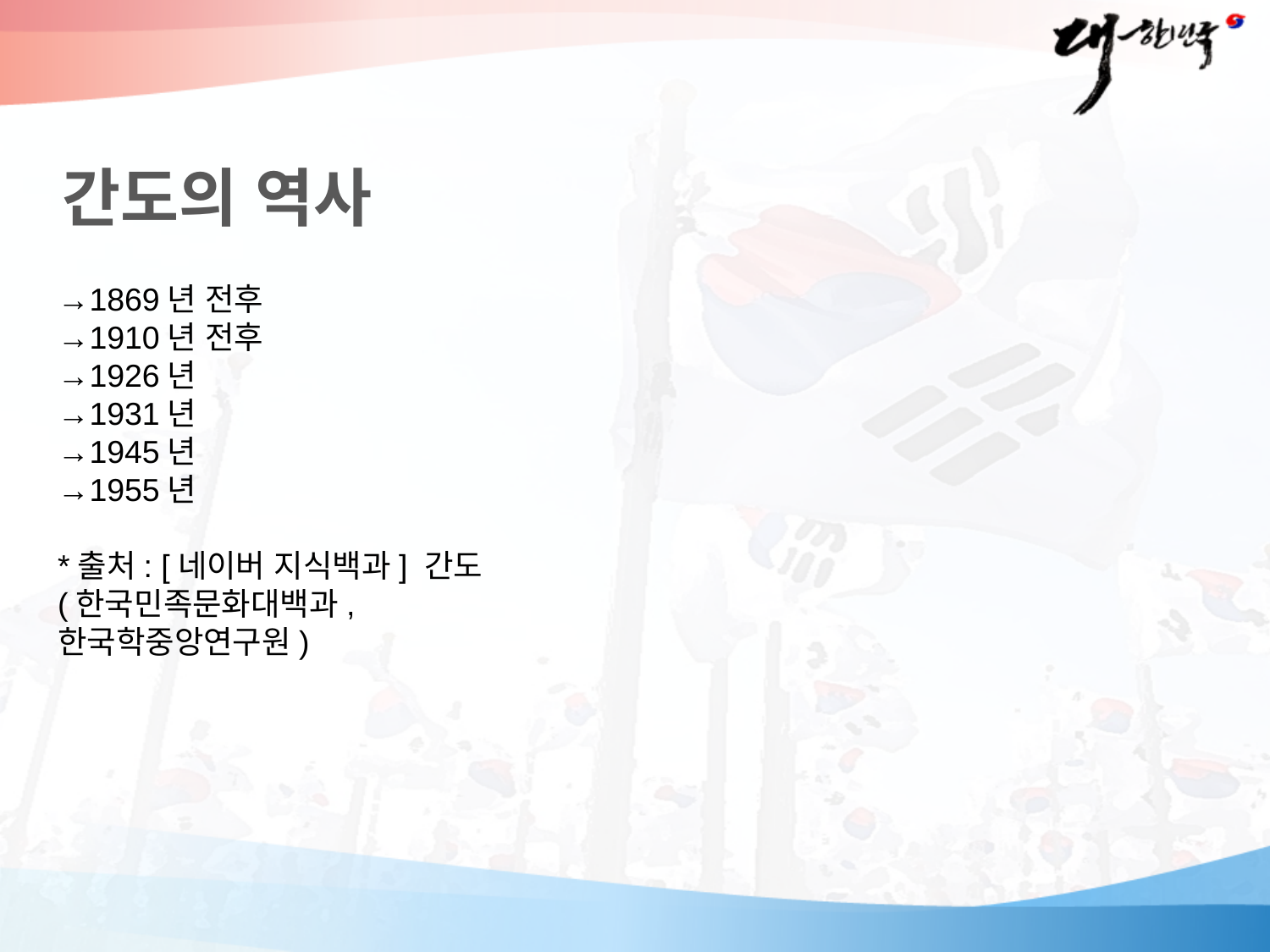

간도의 역사
→1869년 전후
→1910년 전후
→1926년
→1931년
→1945년
→1955년

*출처: [네이버 지식백과] 간도 (한국민족문화대백과, 한국학중앙연구원)